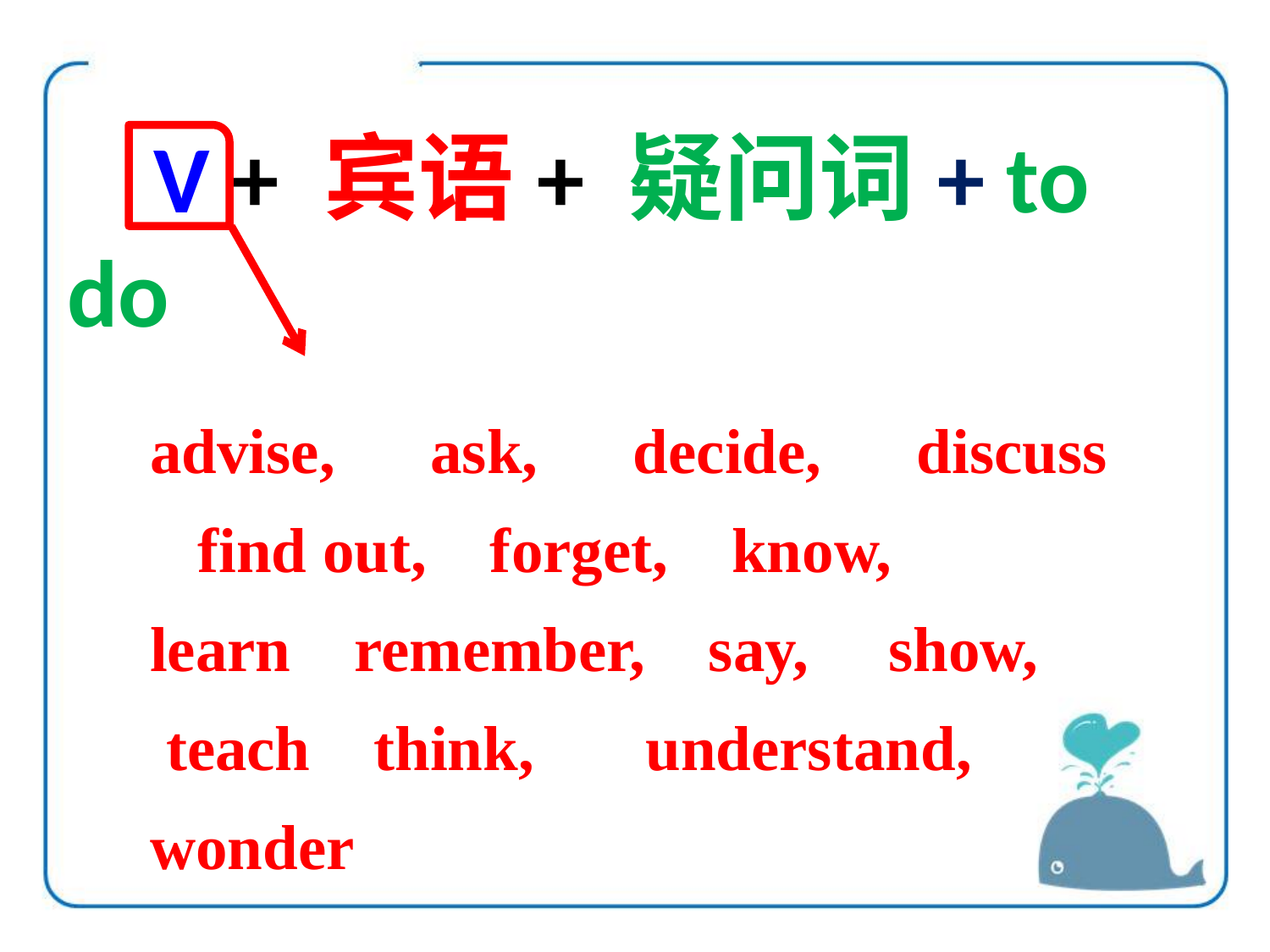

V + 宾语+ 疑问词+ to do

advise,      ask,      decide,      discuss    find out,    forget,    know,      learn    remember,    say,     show,      teach    think,       understand,         wonder